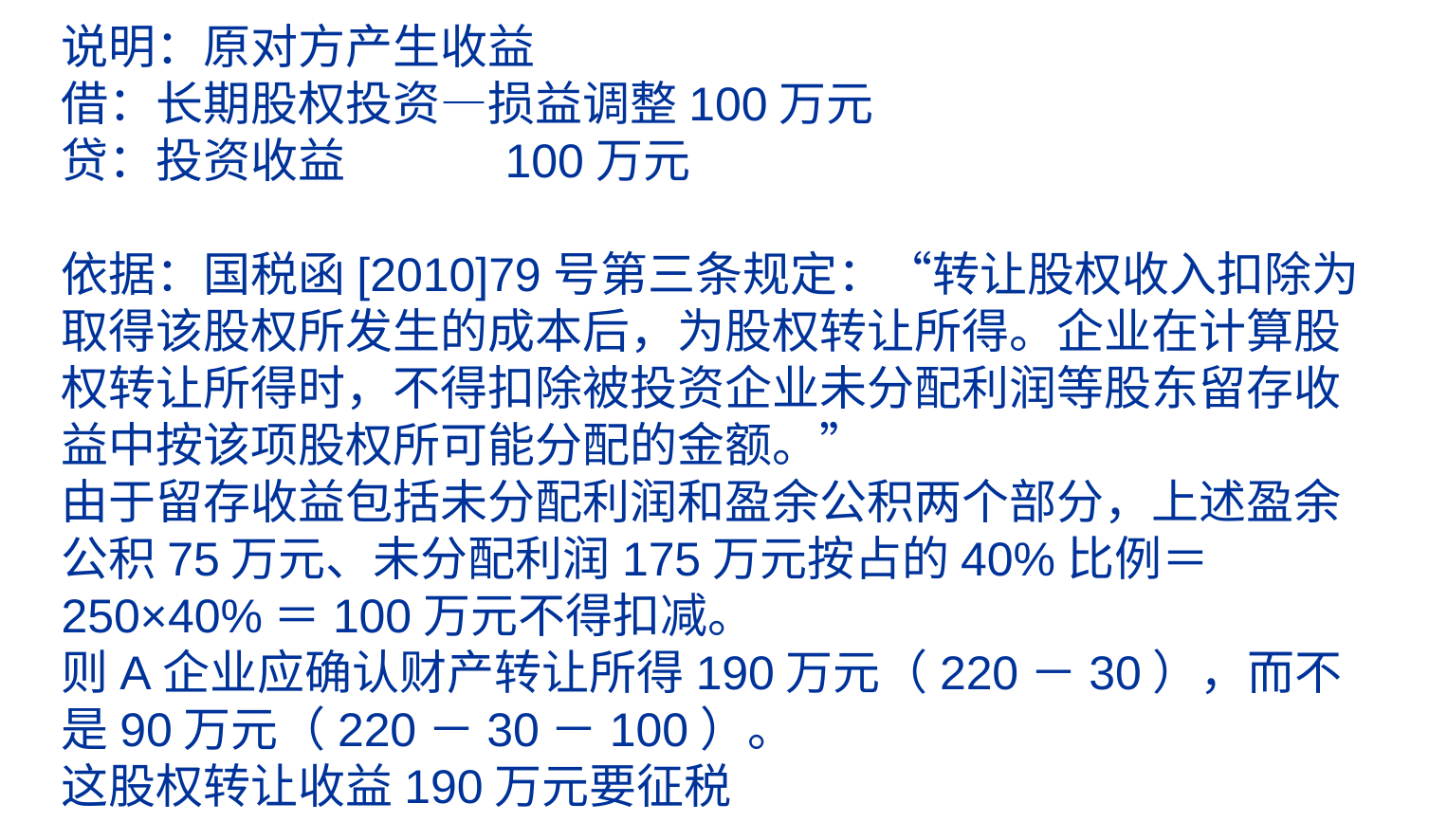

# 说明：原对方产生收益 借：长期股权投资—损益调整100万元 贷：投资收益　　     100万元 依据：国税函[2010]79号第三条规定：“转让股权收入扣除为取得该股权所发生的成本后，为股权转让所得。企业在计算股权转让所得时，不得扣除被投资企业未分配利润等股东留存收益中按该项股权所可能分配的金额。” 由于留存收益包括未分配利润和盈余公积两个部分，上述盈余公积75万元、未分配利润175万元按占的40%比例＝250×40%＝100万元不得扣减。 则A企业应确认财产转让所得190万元（220－30），而不是90万元（220－30－100）。 这股权转让收益190万元要征税